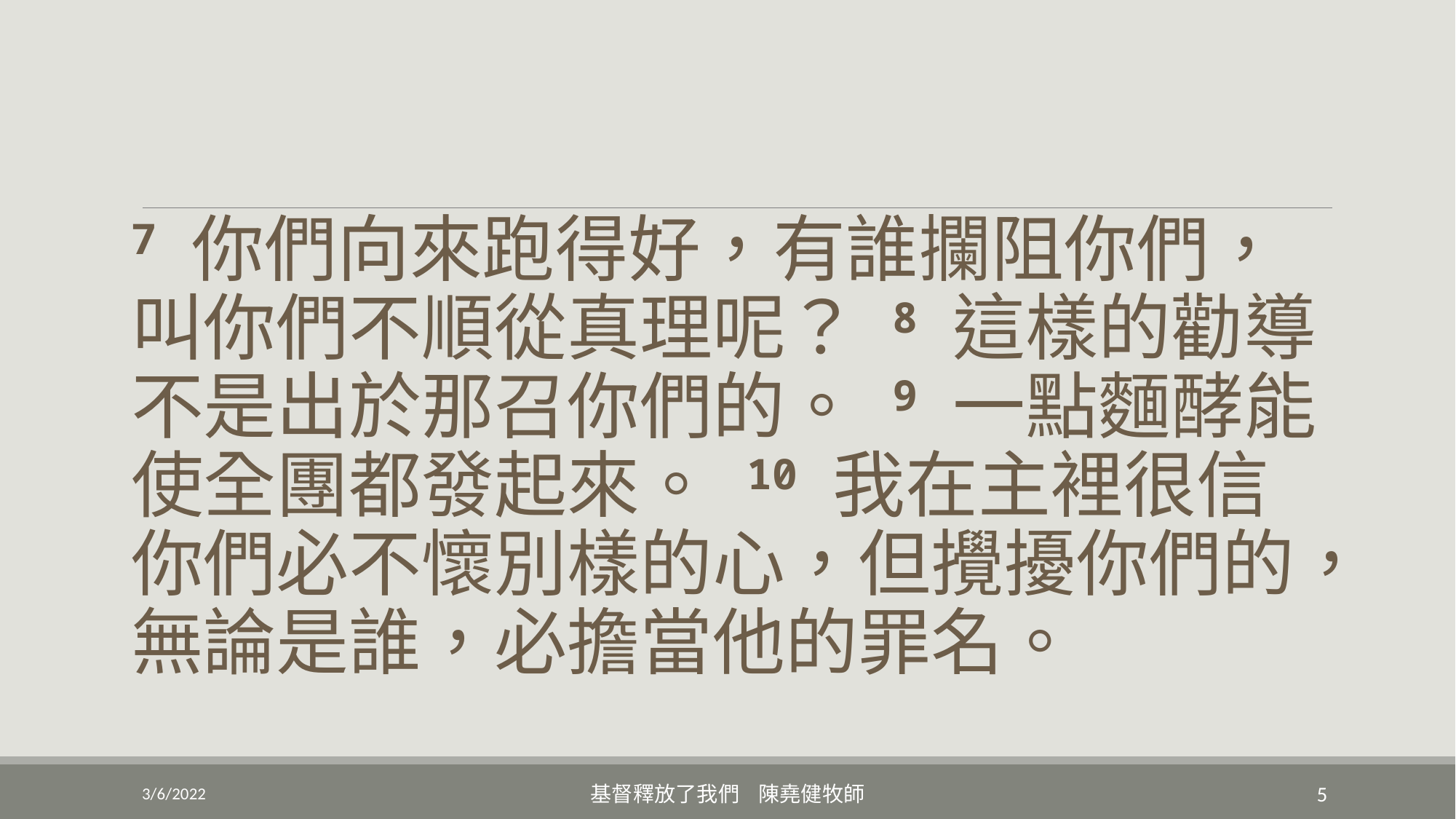

#
7 你們向來跑得好，有誰攔阻你們，叫你們不順從真理呢？ 8 這樣的勸導不是出於那召你們的。 9 一點麵酵能使全團都發起來。 10 我在主裡很信你們必不懷別樣的心，但攪擾你們的，無論是誰，必擔當他的罪名。
3/6/2022
基督釋放了我們    陳堯健牧師
5